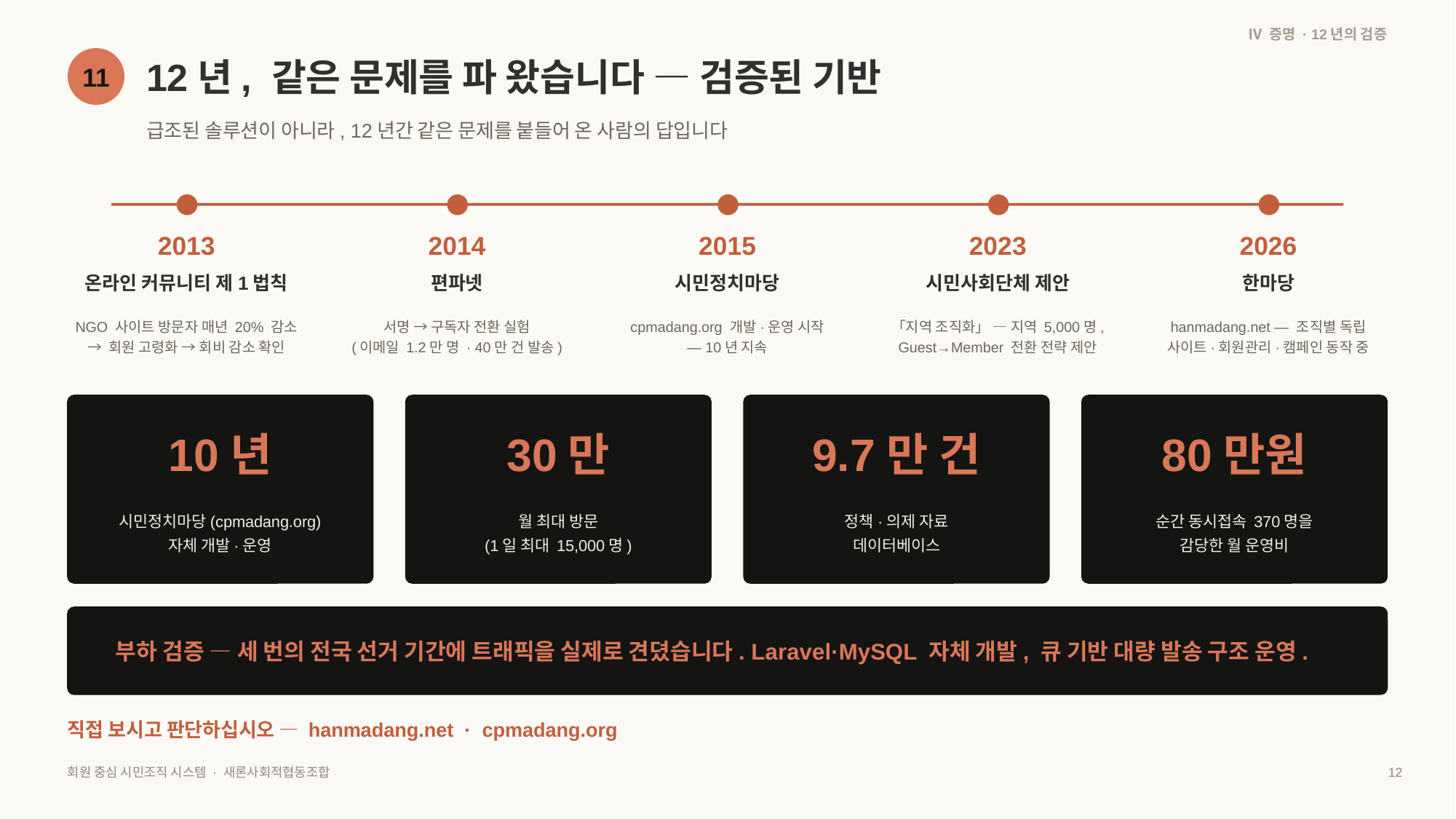

Ⅳ 증명 · 12년의 검증
12년, 같은 문제를 파 왔습니다 — 검증된 기반

11
급조된 솔루션이 아니라, 12년간 같은 문제를 붙들어 온 사람의 답입니다

2013
2014
2015
2023
2026
온라인 커뮤니티 제1법칙
편파넷
시민정치마당
시민사회단체 제안
한마당
NGO 사이트 방문자 매년 20% 감소
→ 회원 고령화 → 회비 감소 확인
서명 → 구독자 전환 실험
(이메일 1.2만 명 · 40만 건 발송)
cpmadang.org 개발·운영 시작
— 10년 지속
「지역 조직화」 — 지역 5,000명,
Guest→Member 전환 전략 제안
hanmadang.net — 조직별 독립
사이트·회원관리·캠페인 동작 중

10년
30만
9.7만 건
80만원
시민정치마당(cpmadang.org)
자체 개발·운영
월 최대 방문
(1일 최대 15,000명)
정책·의제 자료
데이터베이스
순간 동시접속 370명을
감당한 월 운영비

부하 검증 — 세 번의 전국 선거 기간에 트래픽을 실제로 견뎠습니다. Laravel·MySQL 자체 개발, 큐 기반 대량 발송 구조 운영.
직접 보시고 판단하십시오 — hanmadang.net  ·  cpmadang.org
회원 중심 시민조직 시스템 · 새론사회적협동조합
12